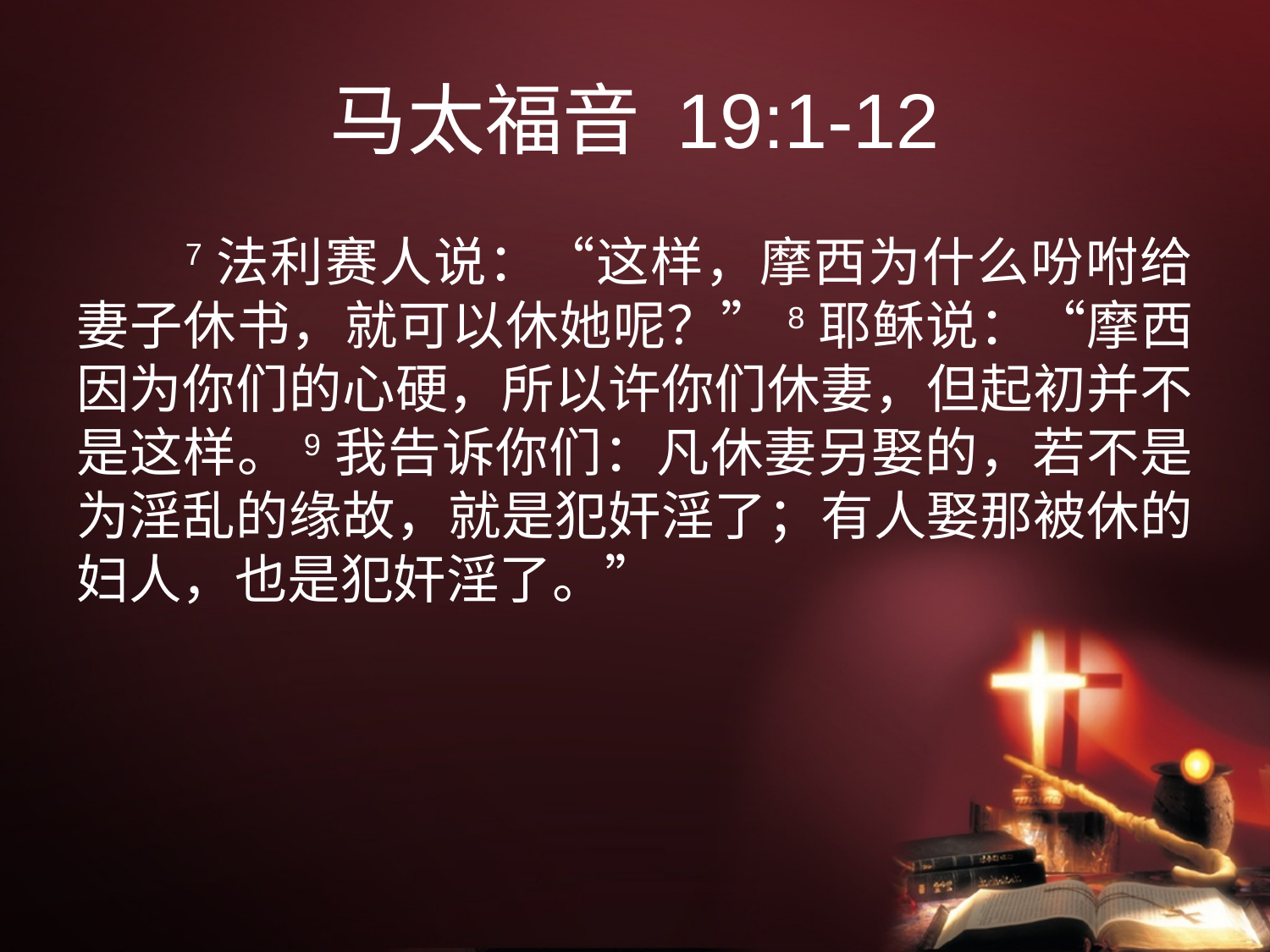

# 马太福音 19:1-12
           7法利赛人说：“这样，摩西为什么吩咐给妻子休书，就可以休她呢？”8耶稣说：“摩西因为你们的心硬，所以许你们休妻，但起初并不是这样。9我告诉你们：凡休妻另娶的，若不是为淫乱的缘故，就是犯奸淫了；有人娶那被休的妇人，也是犯奸淫了。”